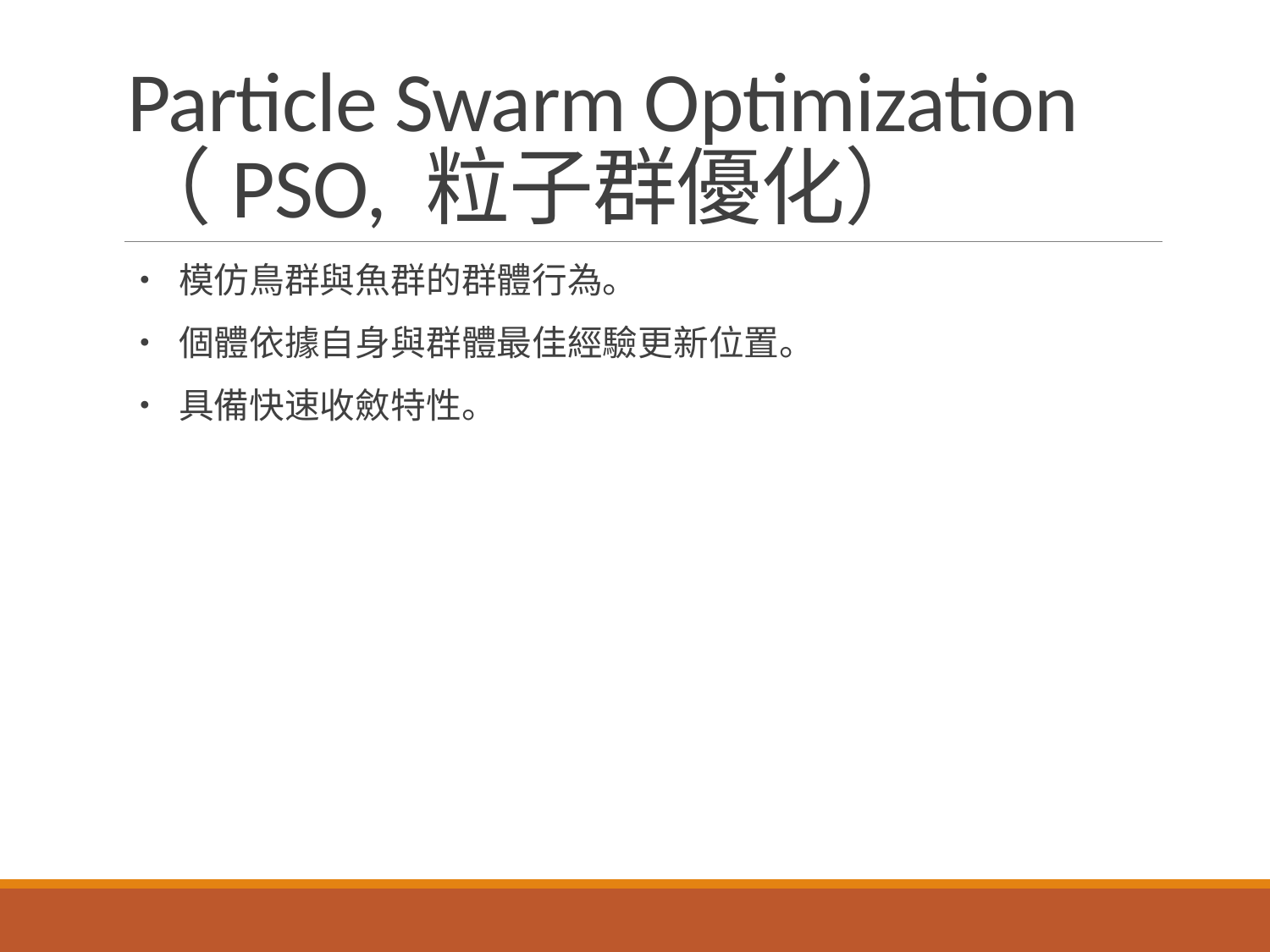

# Particle Swarm Optimization （PSO, 粒子群優化）
• 模仿鳥群與魚群的群體行為。
• 個體依據自身與群體最佳經驗更新位置。
• 具備快速收斂特性。